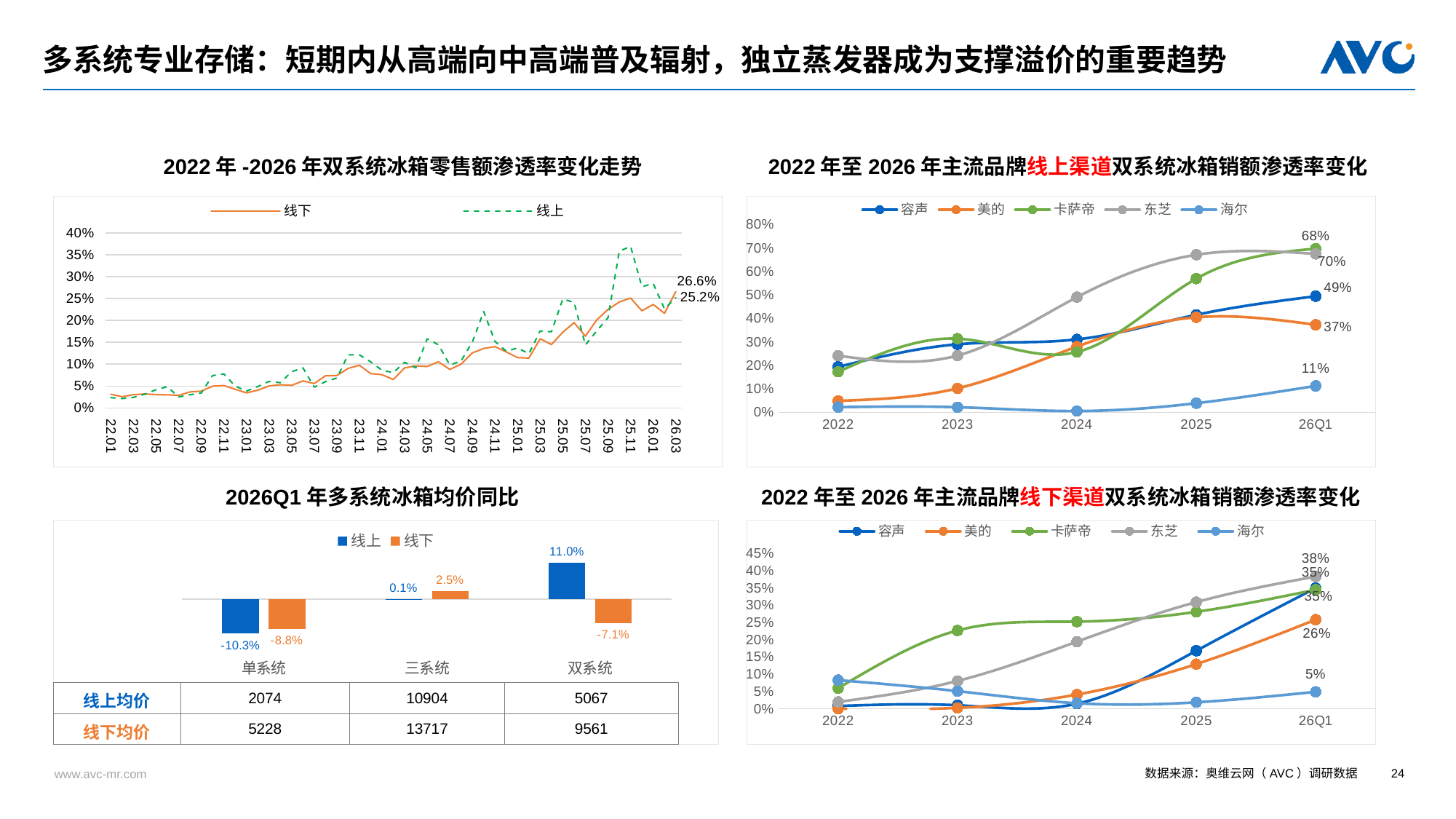

# 多系统专业存储：短期内从高端向中高端普及辐射，独立蒸发器成为支撑溢价的重要趋势
2022年至2026年主流品牌线上渠道双系统冰箱销额渗透率变化
2022年-2026年双系统冰箱零售额渗透率变化走势

### Chart

| Category | 容声 | 美的 | 卡萨帝 | 东芝 | 海尔 |
|---|---|---|---|---|---|
| 2022 | 0.1938522937235527 | 0.04879728749071551 | 0.17285371071238925 | 0.24130696641041682 | 0.022086938897452404 |
| 2023 | 0.28980177640378396 | 0.10209791436013334 | 0.31377750449248554 | 0.24188966317629437 | 0.021708969943501626 |
| 2024 | 0.31058296690077014 | 0.2800144215965879 | 0.2566870671308387 | 0.4908973250416557 | 0.00544384045938947 |
| 2025 | 0.41570280999394194 | 0.40511662700780193 | 0.5697128405071276 | 0.6714615578135001 | 0.03882602401201329 |
| 26Q1 | 0.49473971143056883 | 0.3732532142664393 | 0.6976288991346365 | 0.6752477582162552 | 0.11264841044758904 |

### Chart

| Category | 线下 | 线上 |
|---|---|---|
| 22.01 | 0.0313 | 0.0237 |
| 22.02 | 0.0259 | 0.0215 |
| 22.03 | 0.0305 | 0.0243 |
| 22.04 | 0.032 | 0.0315 |
| 22.05 | 0.0307 | 0.0417 |
| 22.06 | 0.0301 | 0.0488 |
| 22.07 | 0.0289 | 0.0253 |
| 22.08 | 0.0366 | 0.0303 |
| 22.09 | 0.0385 | 0.0342 |
| 22.1 | 0.05 | 0.0741 |
| 22.11 | 0.0513 | 0.0777 |
| 22.12 | 0.0429 | 0.0502 |
| 23.01 | 0.0345 | 0.0386 |
| 23.02 | 0.0407 | 0.0489 |
| 23.03 | 0.0503 | 0.0607 |
| 23.04 | 0.0531 | 0.0577 |
| 23.05 | 0.0517 | 0.0828 |
| 23.06 | 0.0619 | 0.0917 |
| 23.07 | 0.0559 | 0.0476 |
| 23.08 | 0.0735 | 0.0603 |
| 23.09 | 0.074 | 0.0684 |
| 23.1 | 0.0904 | 0.1214 |
| 23.11 | 0.0975 | 0.1213 |
| 23.12 | 0.0785 | 0.1053 |
| 24.01 | 0.076 | 0.086 |
| 24.02 | 0.0651 | 0.0809 |
| 24.03 | 0.0915 | 0.1043 |
| 24.04 | 0.0962 | 0.0917 |
| 24.05 | 0.0947 | 0.1578 |
| 24.06 | 0.1056 | 0.1444 |
| 24.07 | 0.0881 | 0.0981 |
| 24.08 | 0.1 | 0.1074 |
| 24.09 | 0.1258 | 0.1507 |
| 24.1 | 0.1359 | 0.2203 |
| 24.11 | 0.1401 | 0.152 |
| 24.12 | 0.128 | 0.1296 |
| 25.01 | 0.115 | 0.137 |
| 25.02 | 0.114 | 0.124 |
| 25.03 | 0.158 | 0.176 |
| 25.04 | 0.145 | 0.174 |
| 25.05 | 0.173 | 0.249 |
| 25.06 | 0.195 | 0.241 |
| 25.07 | 0.164 | 0.144 |
| 25.08 | 0.201 | 0.176 |
| 25.09 | 0.225 | 0.206 |
| 25.1 | 0.242 | 0.358 |
| 25.11 | 0.251 | 0.369 |
| 25.12 | 0.222 | 0.277 |
| 26.01 | 0.2364 | 0.2842 |
| 26.02 | 0.2163 | 0.2264 |
| 26.03 | 0.2658 | 0.252 |
2022年至2026年主流品牌线下渠道双系统冰箱销额渗透率变化
2026Q1年多系统冰箱均价同比

### Chart

| Category | 线上 | 线下 |
|---|---|---|
| 单系统 | -0.103 | -0.088 |
| 三系统 | 0.001 | 0.025 |
| 双系统 | 0.11 | -0.071 |

### Chart

| Category | 容声 | 美的 | 卡萨帝 | 东芝 | 海尔 |
|---|---|---|---|---|---|
| 2022 | 0.008101222511620862 | 0.00030887918046206193 | 0.05970791672925986 | 0.019872757983931736 | 0.08319862357819714 |
| 2023 | 0.010222776519998596 | 0.0026750443289512375 | 0.22716256352112074 | 0.08071997773758535 | 0.05121527745819558 |
| 2024 | 0.014654223741537676 | 0.04128385669037763 | 0.25281062902509926 | 0.1947 | 0.016181530556134246 |
| 2025 | 0.1682469545735584 | 0.1295971339300803 | 0.2812788027079683 | 0.3094151923626369 | 0.018778709681924344 |
| 26Q1 | 0.35016692589154663 | 0.25863268484389546 | 0.34519887408447847 | 0.38367119231464336 | 0.04921908966447844 |
| 线上均价 | 2074 | 10904 | 5067 |
| --- | --- | --- | --- |
| 线下均价 | 5228 | 13717 | 9561 |
数据来源：奥维云网（AVC）调研数据